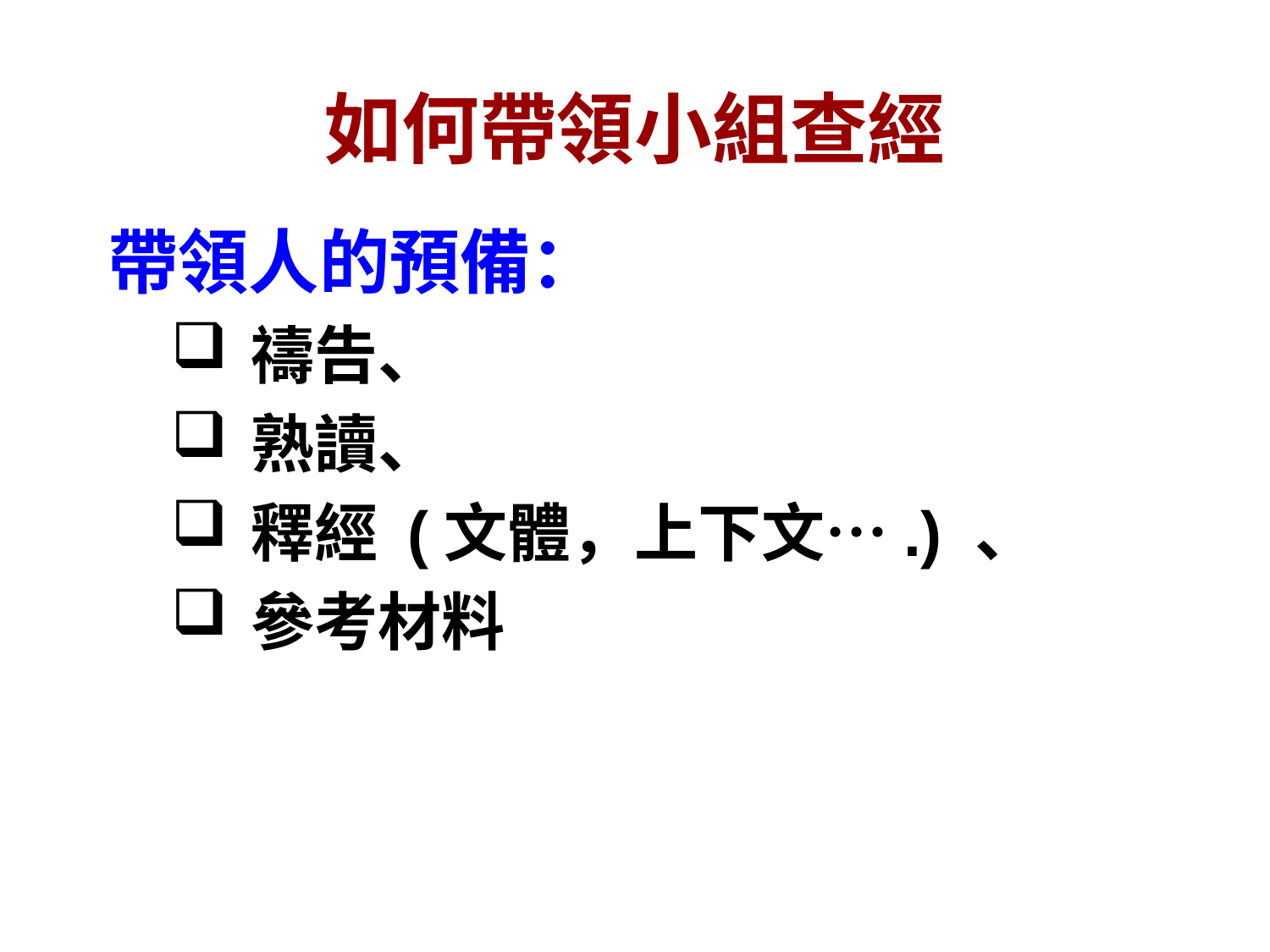

# 如何帶領小組查經
帶領人的預備：
禱告、
熟讀、
釋經 (文體，上下文….) 、
參考材料